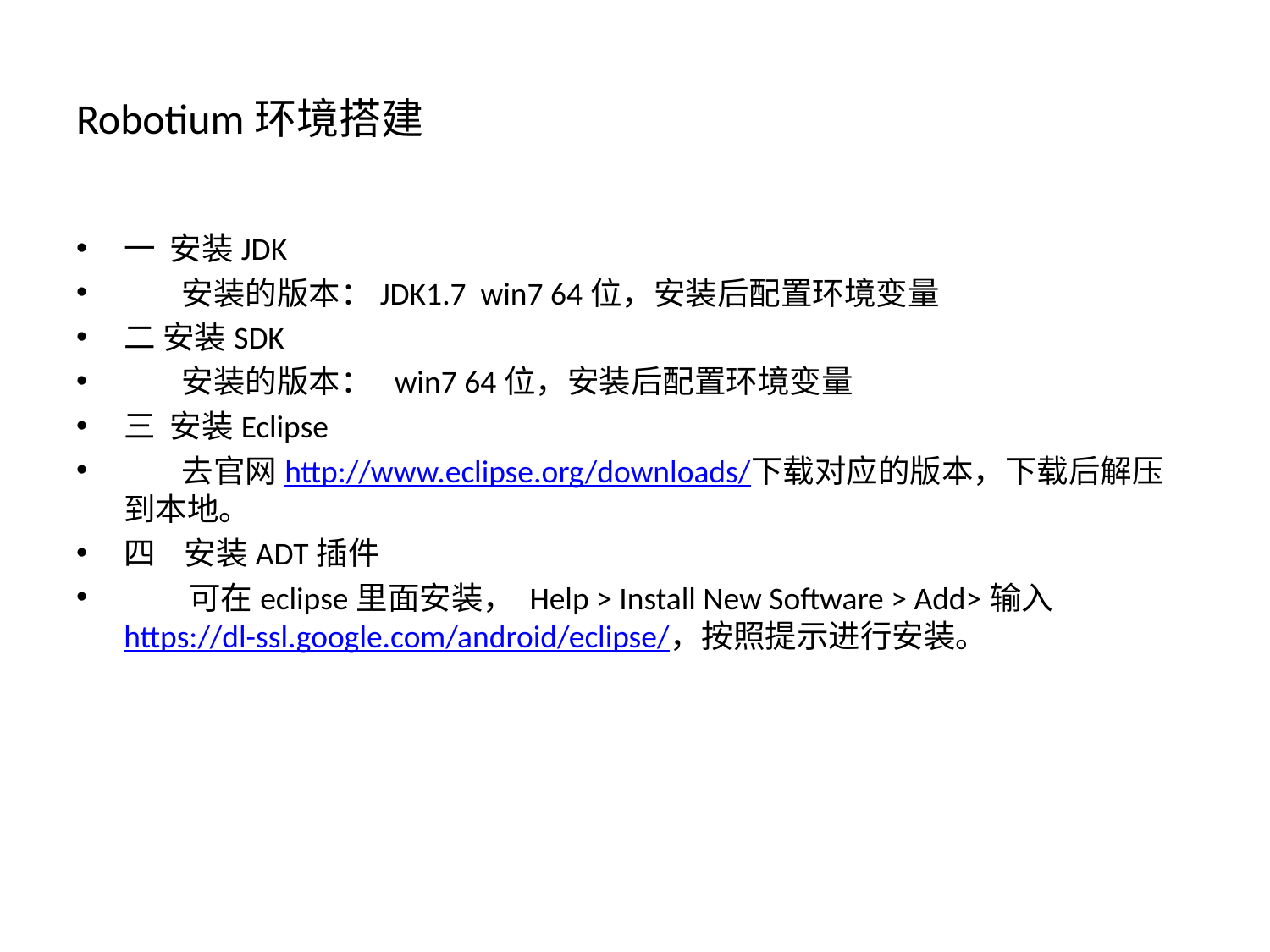

# Robotium环境搭建
一  安装JDK
       安装的版本：JDK1.7  win7 64位，安装后配置环境变量
二 安装SDK
       安装的版本：  win7 64位，安装后配置环境变量
三  安装Eclipse
       去官网http://www.eclipse.org/downloads/下载对应的版本，下载后解压到本地。
四    安装ADT插件
        可在eclipse里面安装， Help > Install New Software > Add>输入https://dl-ssl.google.com/android/eclipse/，按照提示进行安装。